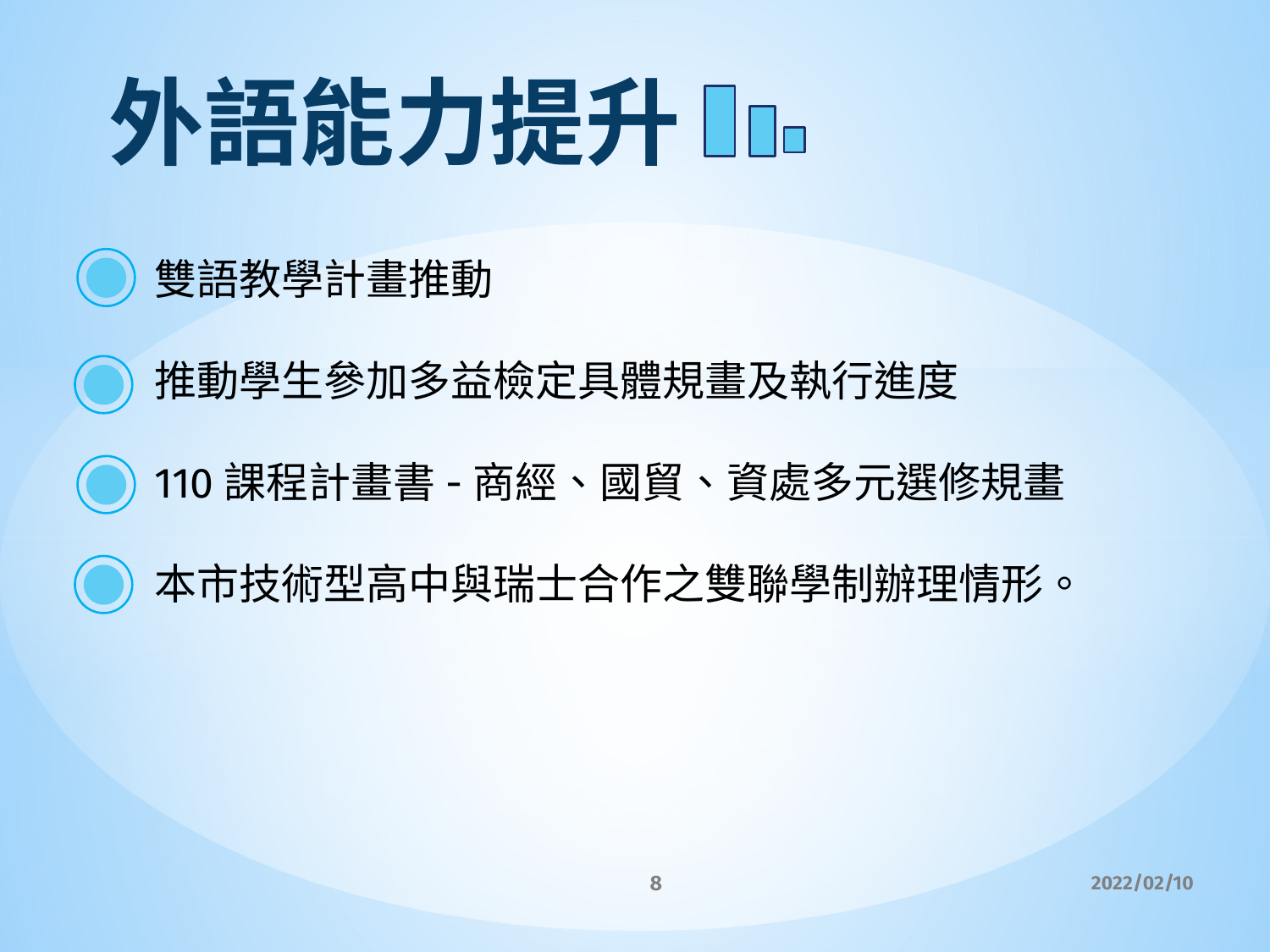

外語能力提升

雙語教學計畫推動

推動學生參加多益檢定具體規畫及執行進度

110課程計畫書-商經、國貿、資處多元選修規畫

本市技術型高中與瑞士合作之雙聯學制辦理情形。

8
2022/02/10